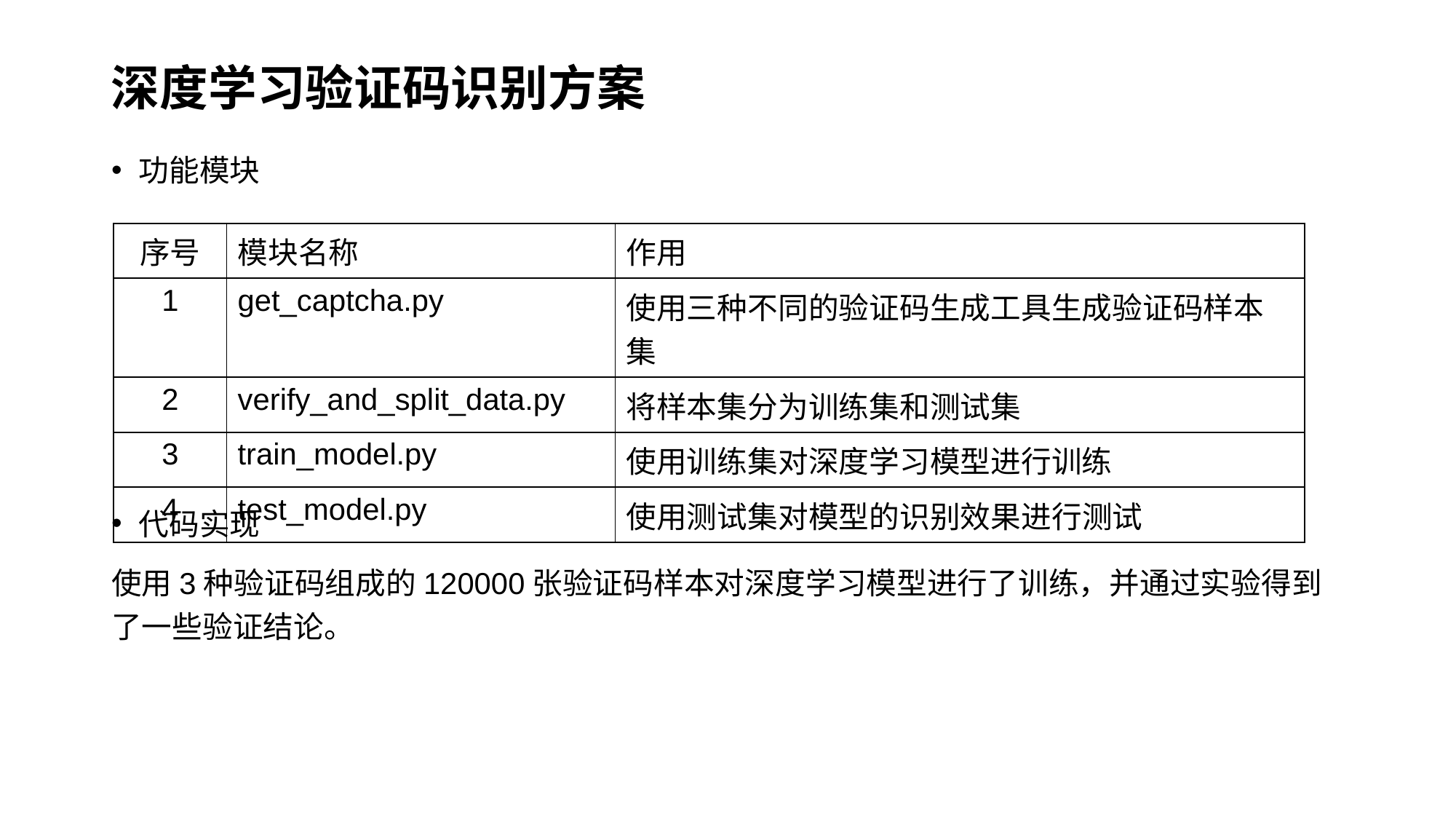

深度学习验证码识别方案
功能模块

代码实现
使用3种验证码组成的120000张验证码样本对深度学习模型进行了训练，并通过实验得到了一些验证结论。

| 序号 | 模块名称 | 作用 |
| --- | --- | --- |
| 1 | get\_captcha.py | 使用三种不同的验证码生成工具生成验证码样本集 |
| 2 | verify\_and\_split\_data.py | 将样本集分为训练集和测试集 |
| 3 | train\_model.py | 使用训练集对深度学习模型进行训练 |
| 4 | test\_model.py | 使用测试集对模型的识别效果进行测试 |